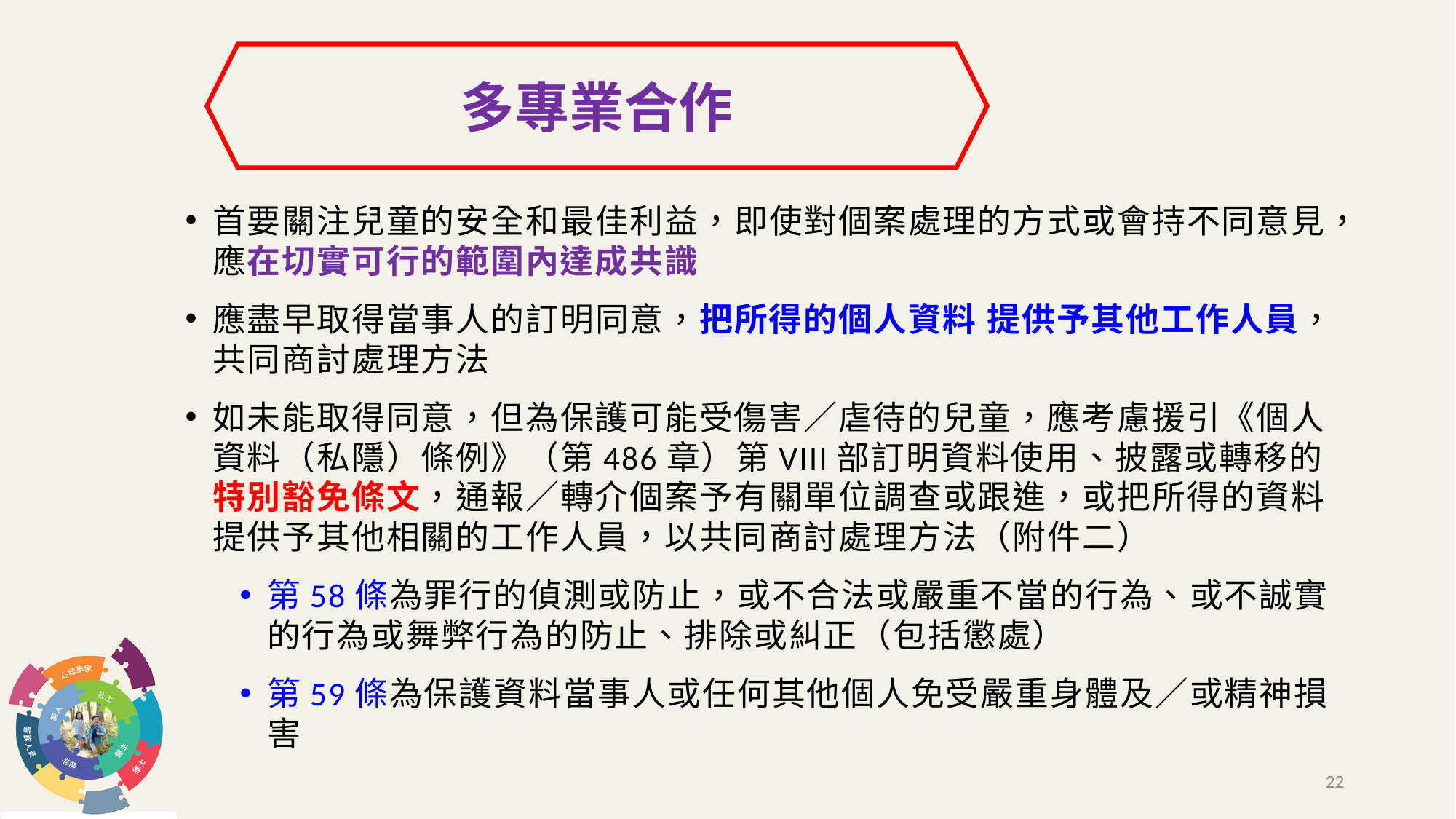

多專業合作
首要關注兒童的安全和最佳利益，即使對個案處理的方式或會持不同意見，應在切實可行的範圍內達成共識
應盡早取得當事人的訂明同意，把所得的個人資料 提供予其他工作人員，共同商討處理方法
如未能取得同意，但為保護可能受傷害／虐待的兒童，應考慮援引《個人資料（私隱）條例》（第486章）第VIII部訂明資料使用、披露或轉移的特別豁免條文，通報／轉介個案予有關單位調查或跟進，或把所得的資料提供予其他相關的工作人員，以共同商討處理方法（附件二）
第58條為罪行的偵測或防止，或不合法或嚴重不當的行為、或不誠實的行為或舞弊行為的防止、排除或糾正（包括懲處）
第59條為保護資料當事人或任何其他個人免受嚴重身體及／或精神損害

22